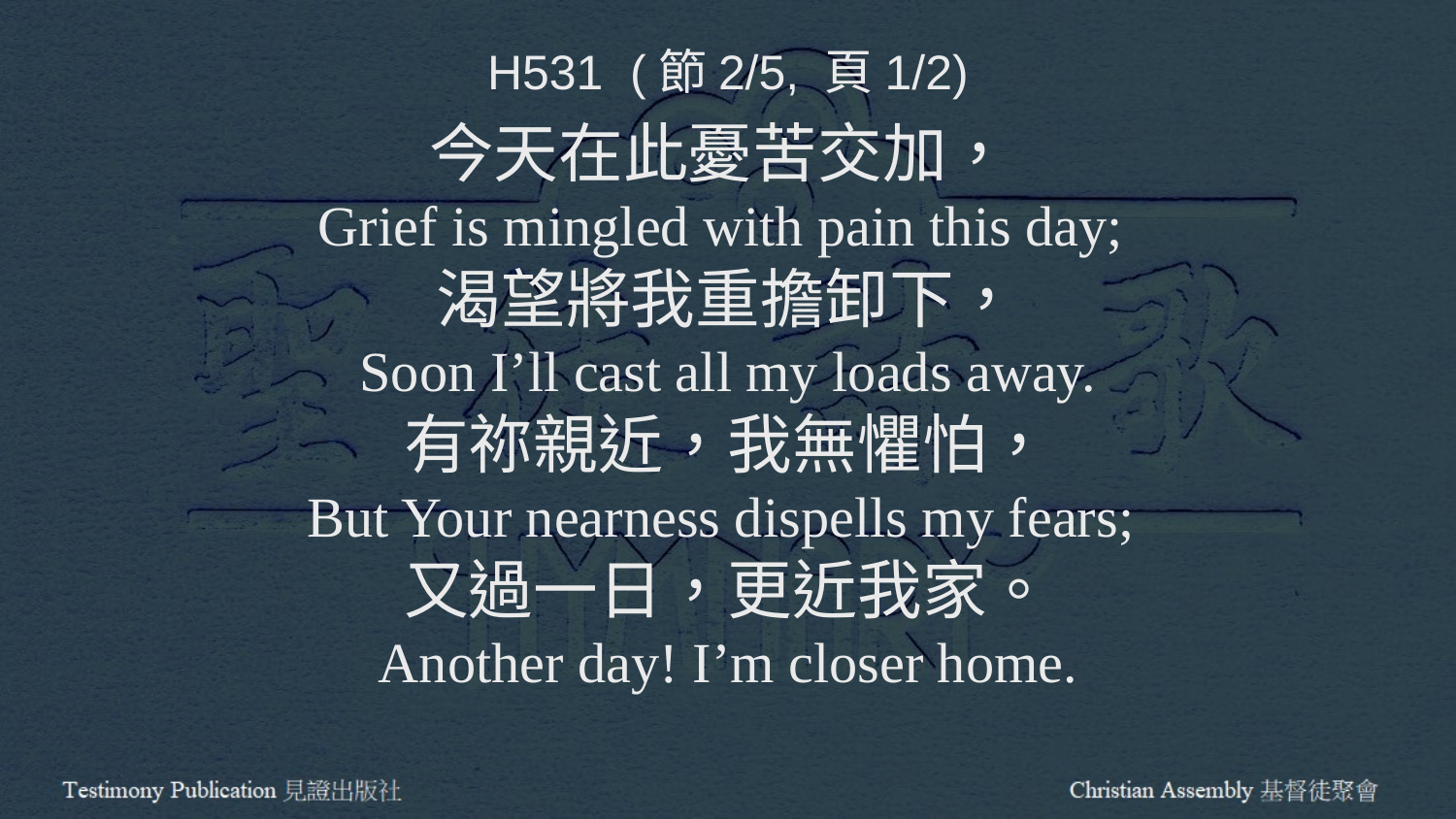

H531  (節2/5, 頁1/2)
今天在此憂苦交加，
Grief is mingled with pain this day;
渴望將我重擔卸下，
Soon I’ll cast all my loads away.
有祢親近，我無懼怕，
But Your nearness dispells my fears;
又過一日，更近我家。
Another day! I’m closer home.